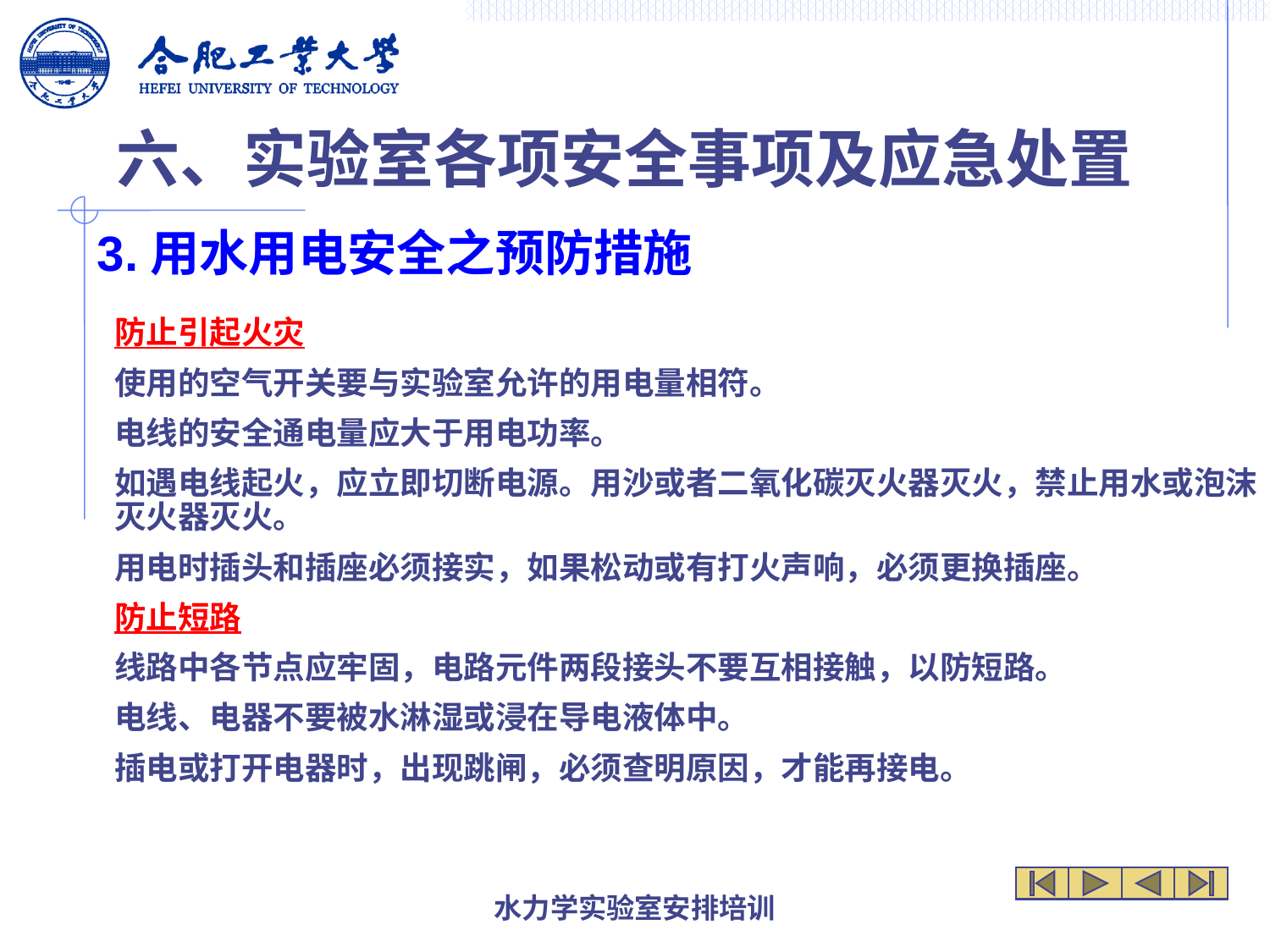

# 六、实验室各项安全事项及应急处置
3.用水用电安全之预防措施
防止引起火灾
使用的空气开关要与实验室允许的用电量相符。
电线的安全通电量应大于用电功率。
如遇电线起火，应立即切断电源。用沙或者二氧化碳灭火器灭火，禁止用水或泡沫灭火器灭火。
用电时插头和插座必须接实，如果松动或有打火声响，必须更换插座。
防止短路
线路中各节点应牢固，电路元件两段接头不要互相接触，以防短路。
电线、电器不要被水淋湿或浸在导电液体中。
插电或打开电器时，出现跳闸，必须查明原因，才能再接电。

水力学实验室安排培训